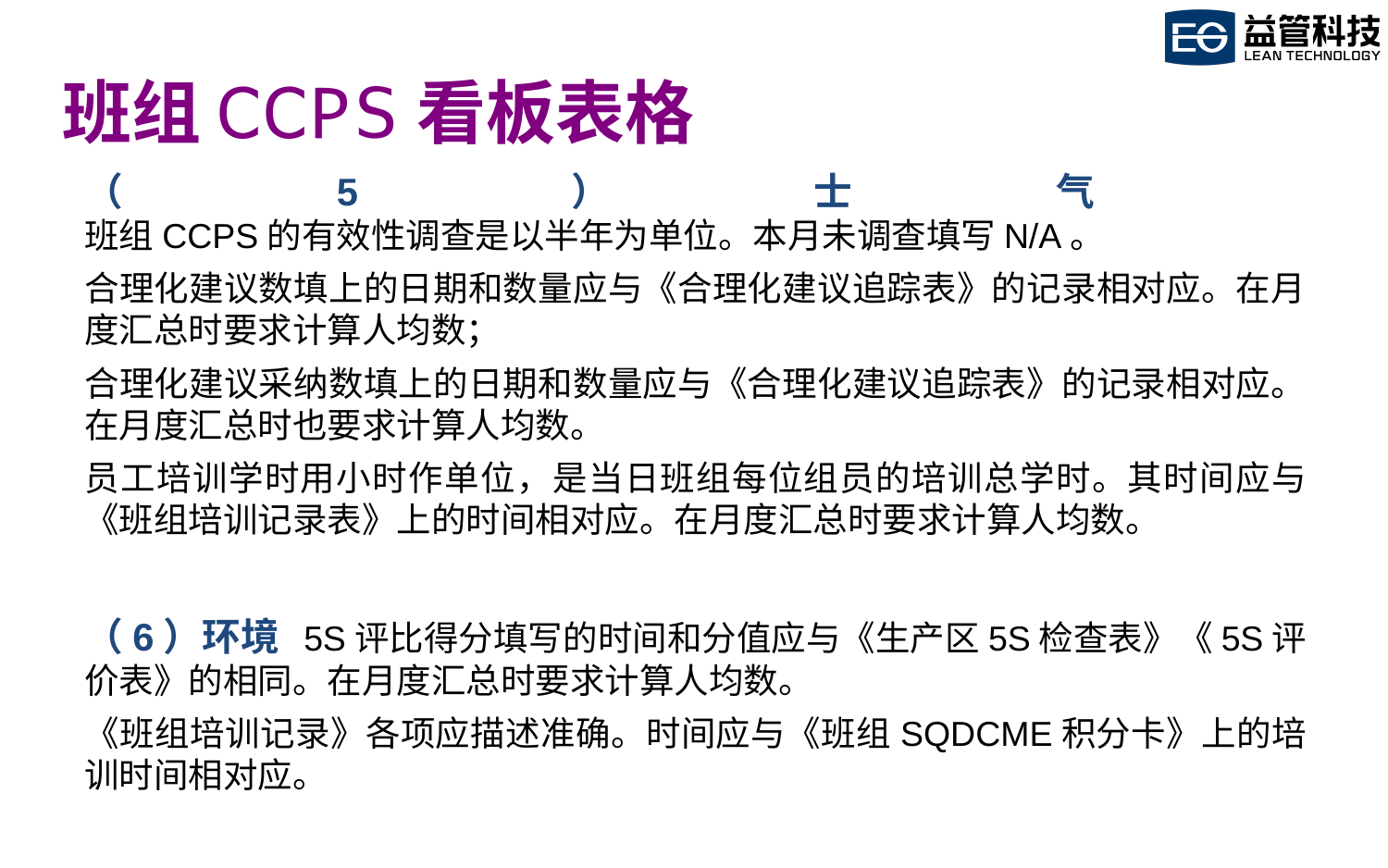

班组CCPS看板表格
（5）士气  班组CCPS的有效性调查是以半年为单位。本月未调查填写N/A。
合理化建议数填上的日期和数量应与《合理化建议追踪表》的记录相对应。在月度汇总时要求计算人均数；
合理化建议采纳数填上的日期和数量应与《合理化建议追踪表》的记录相对应。在月度汇总时也要求计算人均数。
员工培训学时用小时作单位，是当日班组每位组员的培训总学时。其时间应与《班组培训记录表》上的时间相对应。在月度汇总时要求计算人均数。

（6）环境  5S评比得分填写的时间和分值应与《生产区5S检查表》《5S评价表》的相同。在月度汇总时要求计算人均数。
《班组培训记录》各项应描述准确。时间应与《班组SQDCME积分卡》上的培训时间相对应。